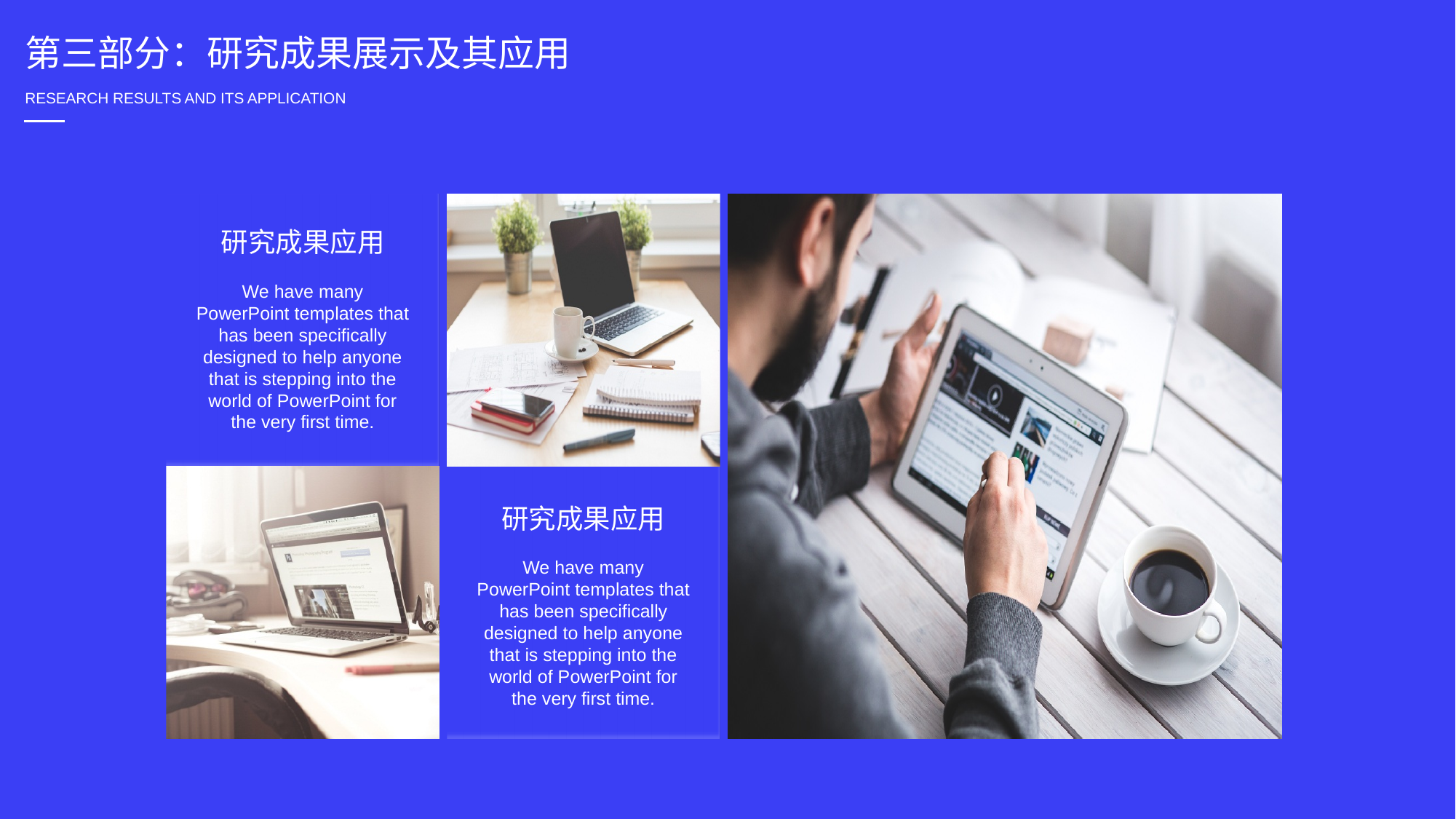

第三部分：研究成果展示及其应用
RESEARCH RESULTS AND ITS APPLICATION

研究成果应用

We have many PowerPoint templates that has been specifically designed to help anyone that is stepping into the world of PowerPoint for the very first time.

研究成果应用

We have many PowerPoint templates that has been specifically designed to help anyone that is stepping into the world of PowerPoint for the very first time.